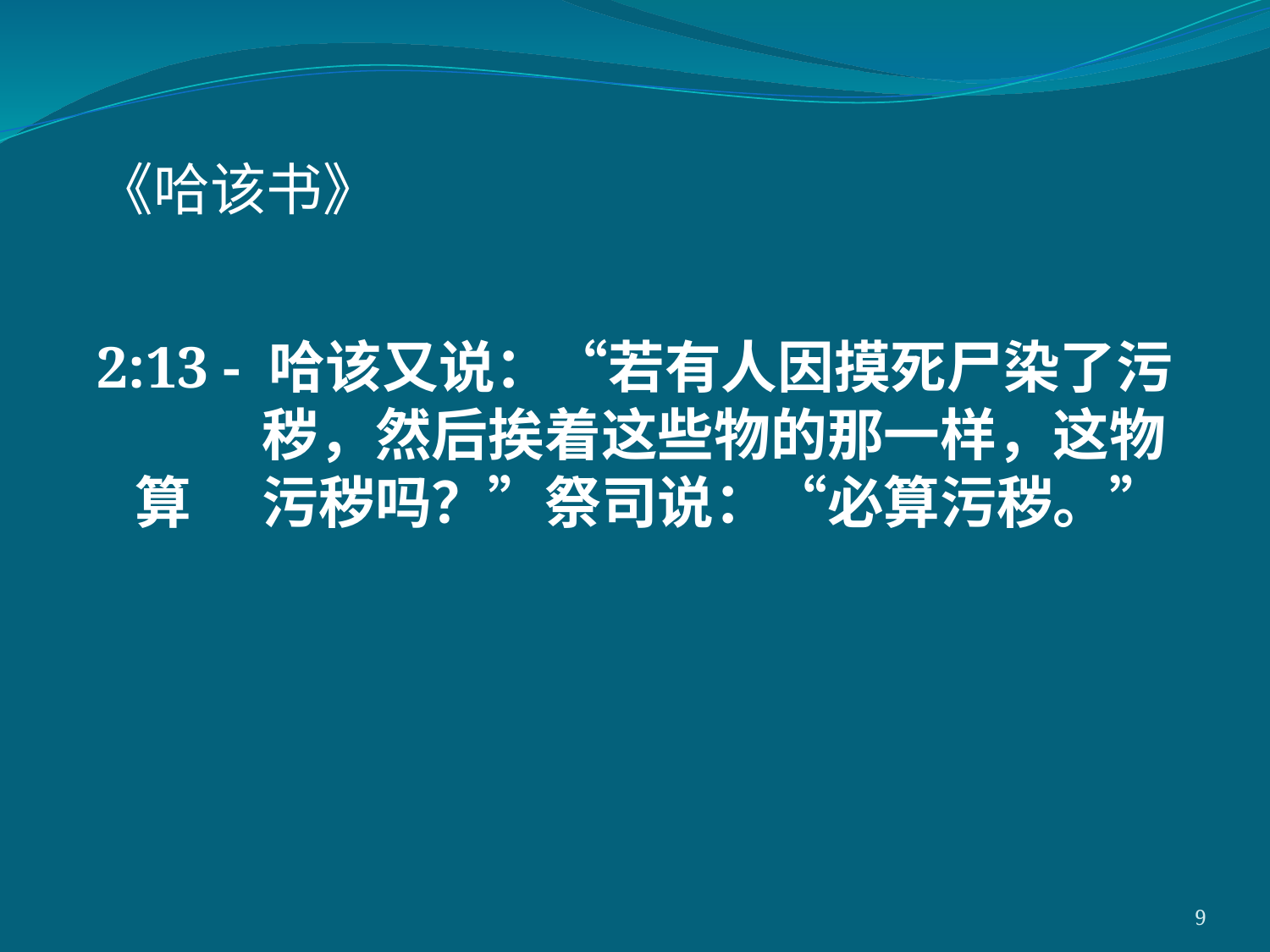

《哈该书》

2:13 - 哈该又说：“若有人因摸死尸染了污	秽，然后挨着这些物的那一样，这物算	污秽吗？”祭司说：“必算污秽。”
9